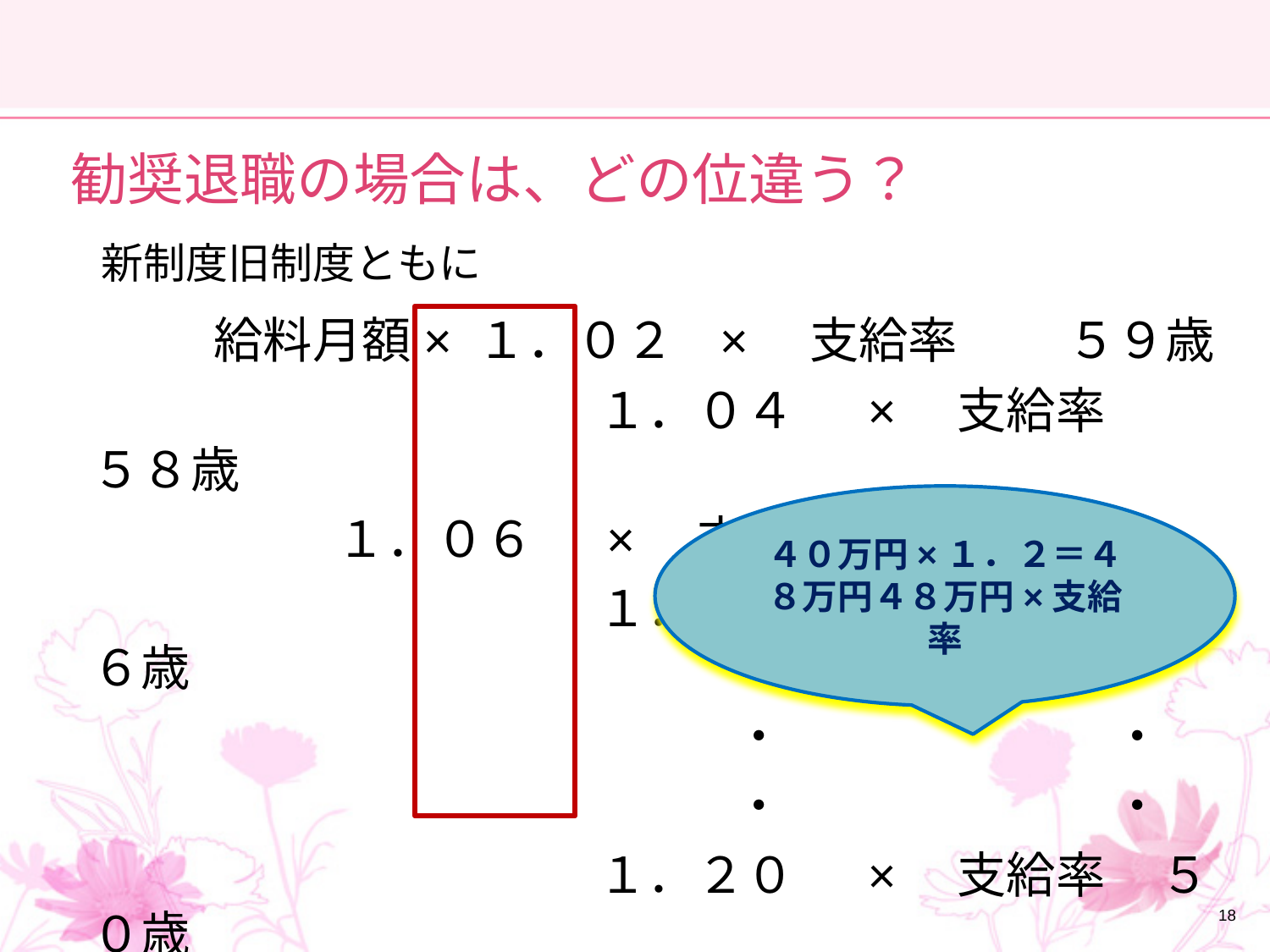

#
 勧奨退職の場合は、どの位違う？
　新制度旧制度ともに
　　　給料月額× １．０２   ×　支給率　 　５９歳
　　　　　　　　　　 　１．０４　 ×　支給率　 　５８歳
      　               １．０６　 ×　支給率　 　５７歳
　　　　　　　　　　 　１．０８　 ×　支給率     ５６歳
　　　　　　　　　　　　　　・　　　            　・
　　　　　　　　　　　　　　・　　　　            ・
　　　　　　　　　　 　１．２０　 ×　支給率     ５０歳

４０万円×１．２＝４８万円４８万円×支給率
18